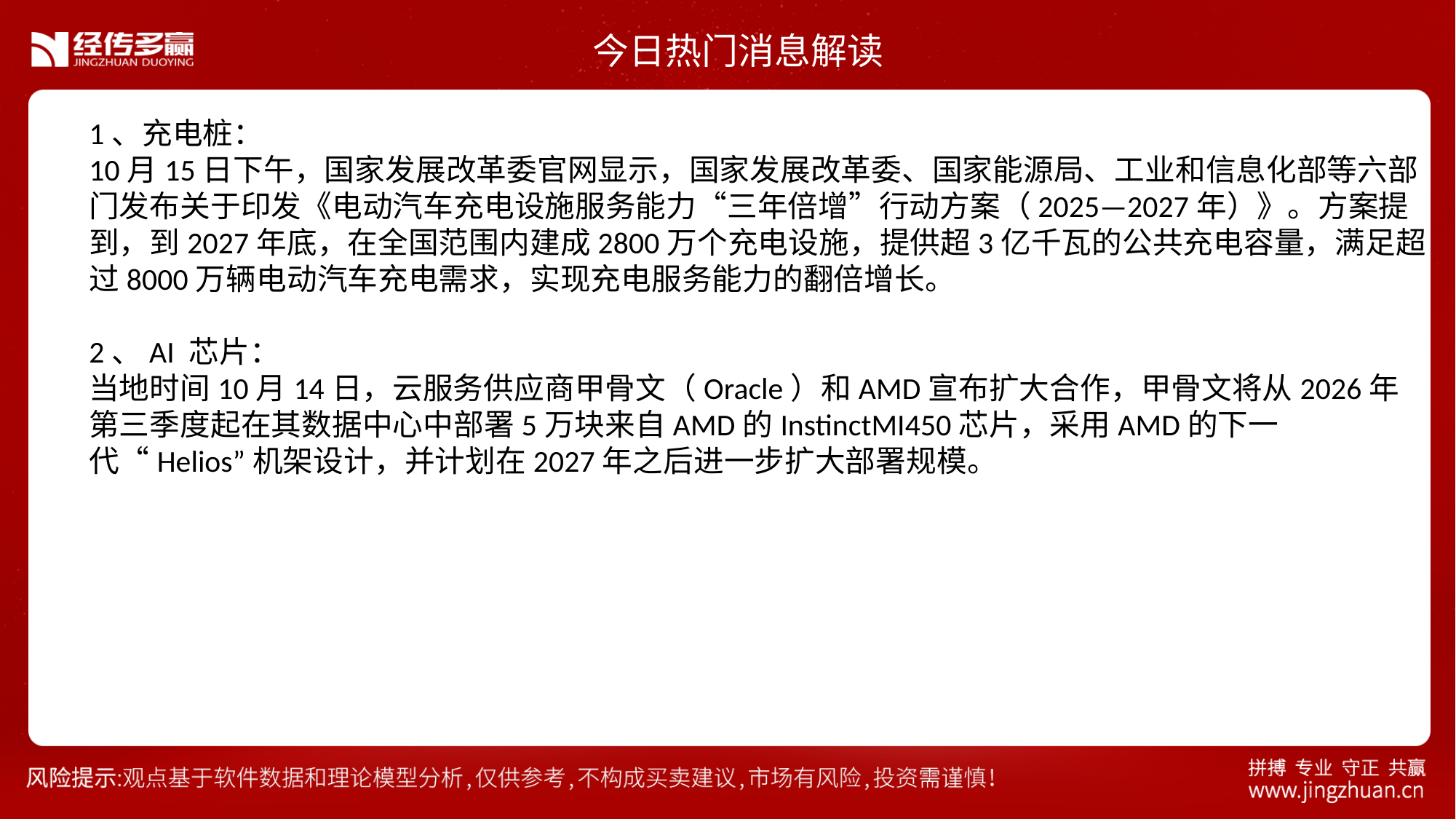

今日热门消息解读
1、充电桩：
10月15日下午，国家发展改革委官网显示，国家发展改革委、国家能源局、工业和信息化部等六部门发布关于印发《电动汽车充电设施服务能力“三年倍增”行动方案（2025—2027年）》。方案提到，到2027年底，在全国范围内建成2800万个充电设施，提供超3亿千瓦的公共充电容量，满足超过8000万辆电动汽车充电需求，实现充电服务能力的翻倍增长。

2、AI 芯片：
当地时间10月14日，云服务供应商甲骨文（Oracle）和AMD宣布扩大合作，甲骨文将从2026年第三季度起在其数据中心中部署5万块来自AMD的InstinctMI450芯片，采用AMD的下一代“Helios”机架设计，并计划在2027年之后进一步扩大部署规模。